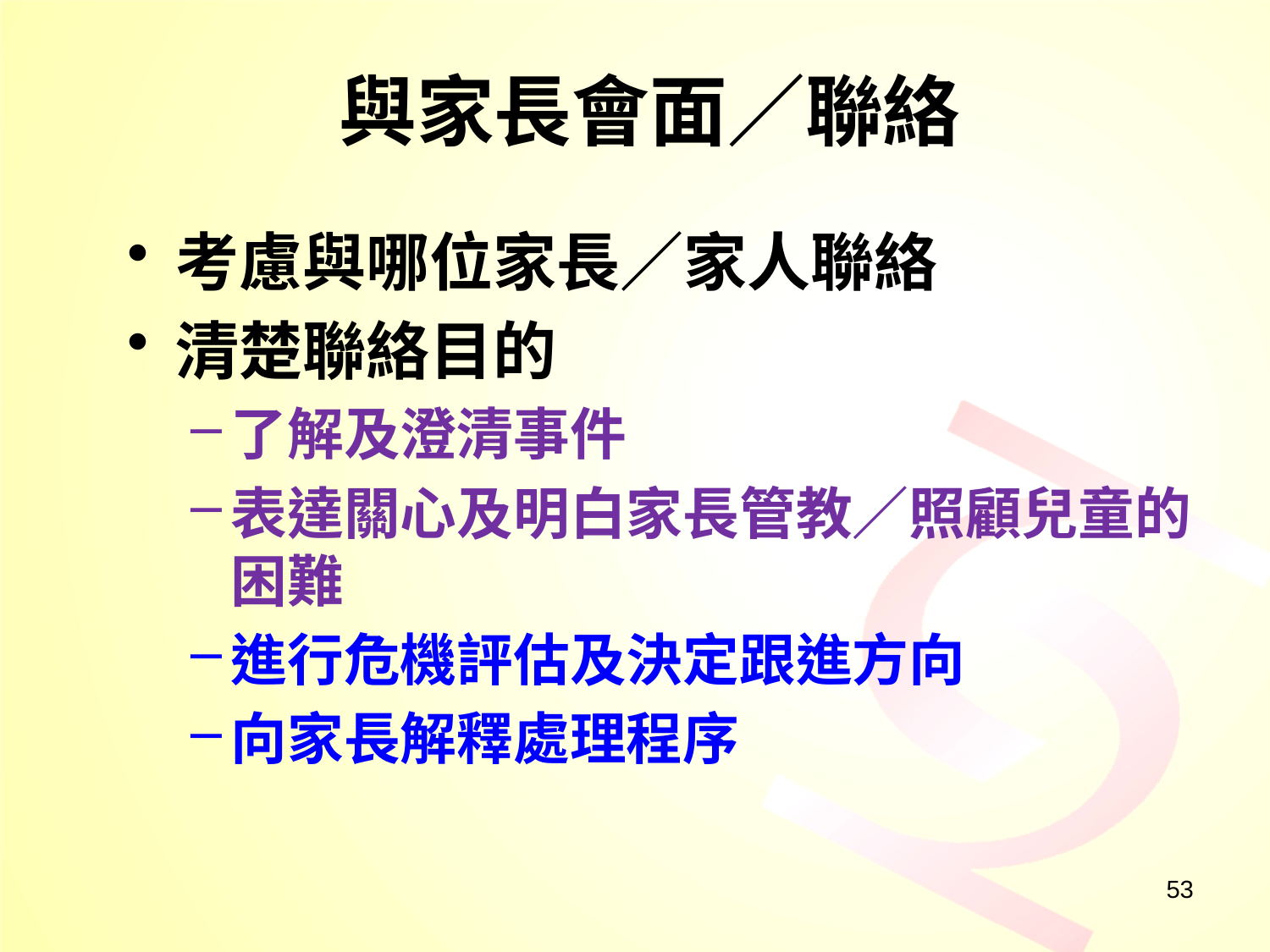

# 與家長會面／聯絡
考慮與哪位家長／家人聯絡
清楚聯絡目的
了解及澄清事件
表達關心及明白家長管教／照顧兒童的困難
進行危機評估及決定跟進方向
向家長解釋處理程序
53